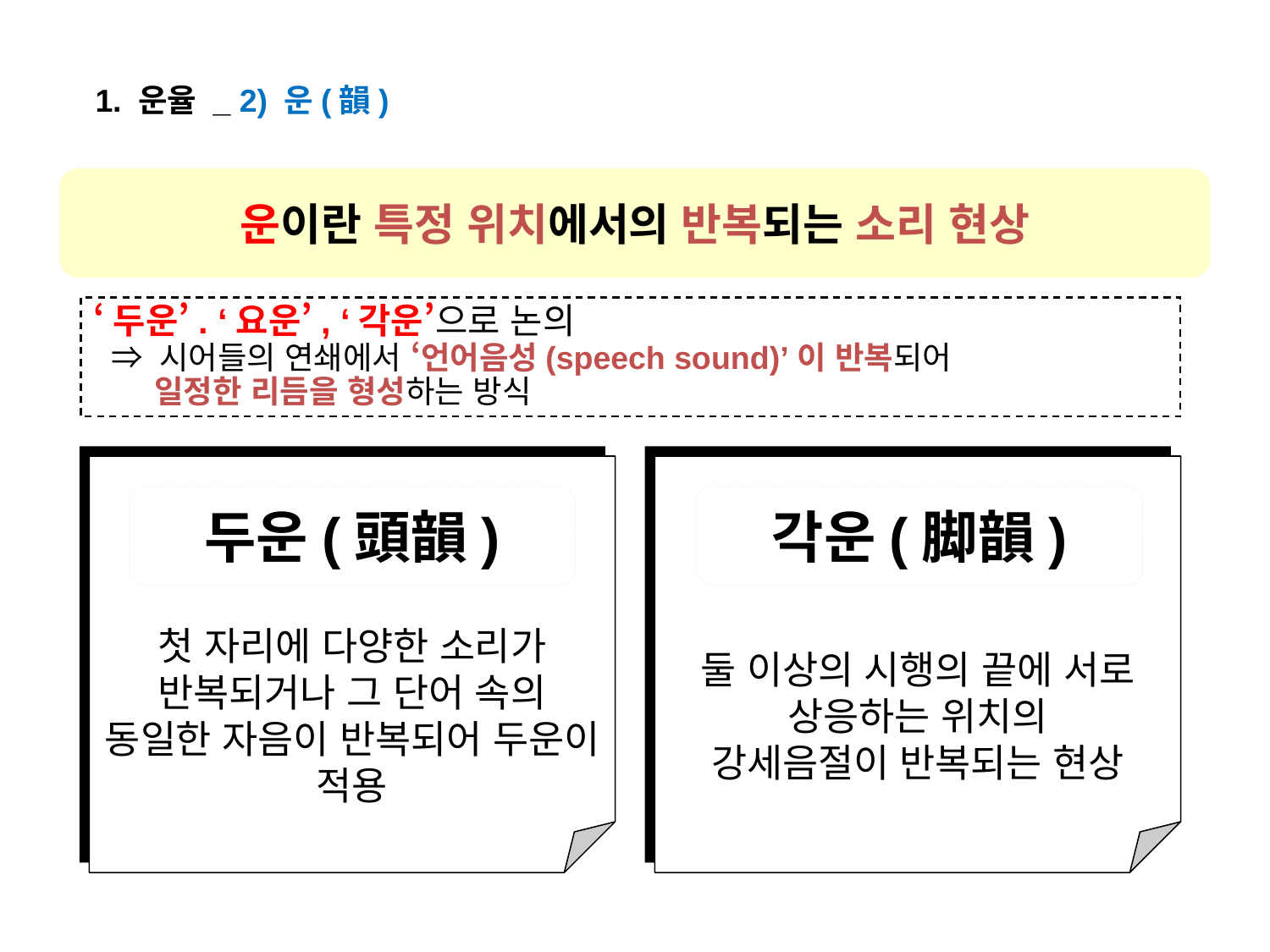

1. 운율 _ 2) 운(韻)
운이란 특정 위치에서의 반복되는 소리 현상
‘두운’. ‘요운’, ‘각운’으로 논의
  ⇒ 시어들의 연쇄에서 ‘언어음성(speech sound)’이 반복되어
      일정한 리듬을 형성하는 방식

첫 자리에 다양한 소리가 반복되거나 그 단어 속의 동일한 자음이 반복되어 두운이 적용

둘 이상의 시행의 끝에 서로 상응하는 위치의
강세음절이 반복되는 현상
두운(頭韻)
각운(脚韻)